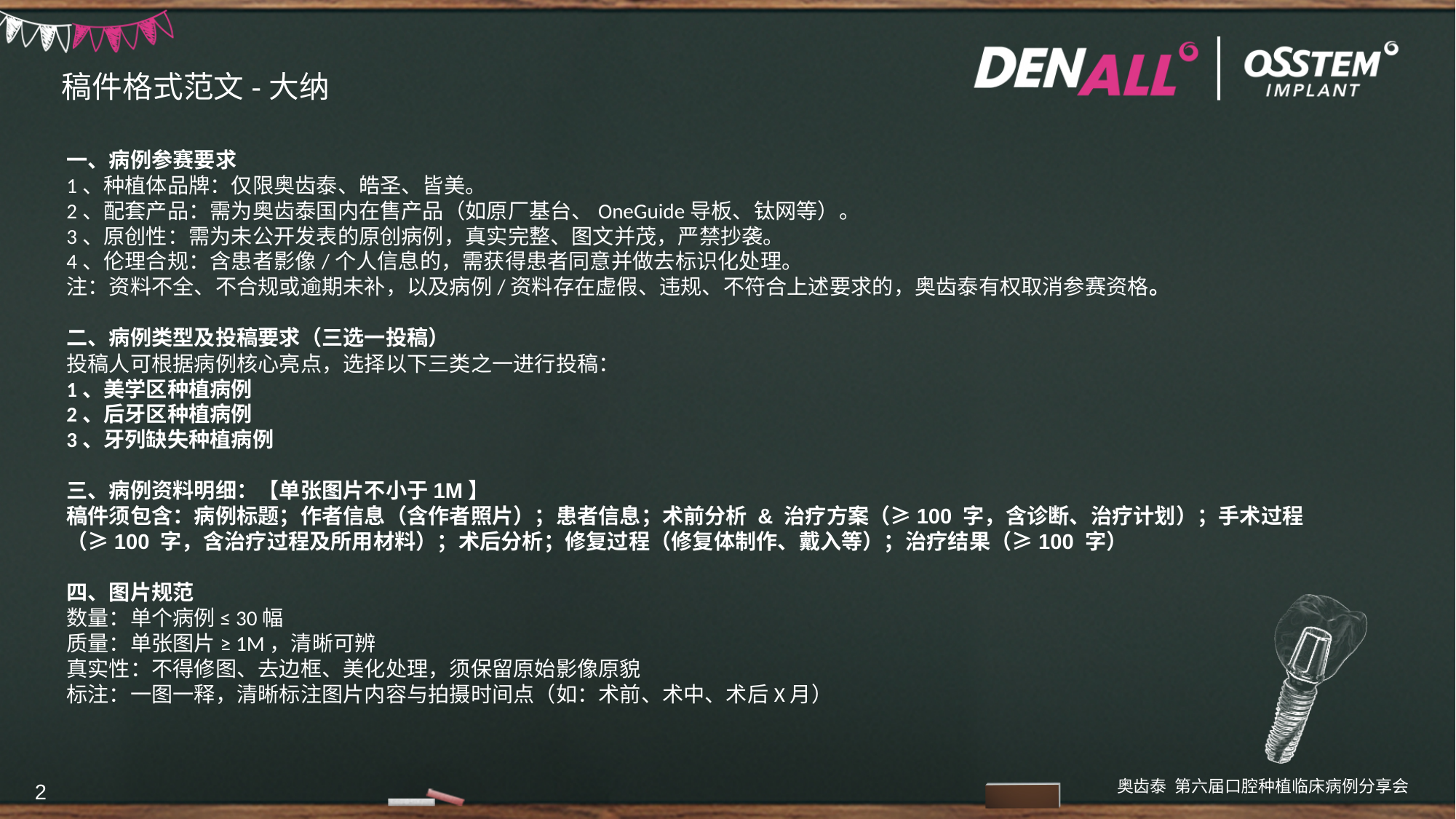

稿件格式范文-大纳
一、病例参赛要求
1、种植体品牌：仅限奥齿泰、皓圣、皆美。
2、配套产品：需为奥齿泰国内在售产品（如原厂基台、OneGuide导板、钛网等）。
3、原创性：需为未公开发表的原创病例，真实完整、图文并茂，严禁抄袭。
4、伦理合规：含患者影像/个人信息的，需获得患者同意并做去标识化处理。
注：资料不全、不合规或逾期未补，以及病例/资料存在虚假、违规、不符合上述要求的，奥齿泰有权取消参赛资格。

二、病例类型及投稿要求（三选一投稿）
投稿人可根据病例核心亮点，选择以下三类之一进行投稿：
1、美学区种植病例
2、后牙区种植病例
3、牙列缺失种植病例

三、病例资料明细：【单张图片不小于1M】
稿件须包含：病例标题；作者信息（含作者照片）；患者信息；术前分析 & 治疗方案（≥100 字，含诊断、治疗计划）；手术过程（≥100 字，含治疗过程及所用材料）；术后分析；修复过程（修复体制作、戴入等）；治疗结果（≥100 字）

四、图片规范
数量：单个病例 ≤30幅
质量：单张图片 ≥1M，清晰可辨
真实性：不得修图、去边框、美化处理，须保留原始影像原貌
标注：一图一释，清晰标注图片内容与拍摄时间点（如：术前、术中、术后X月）

2